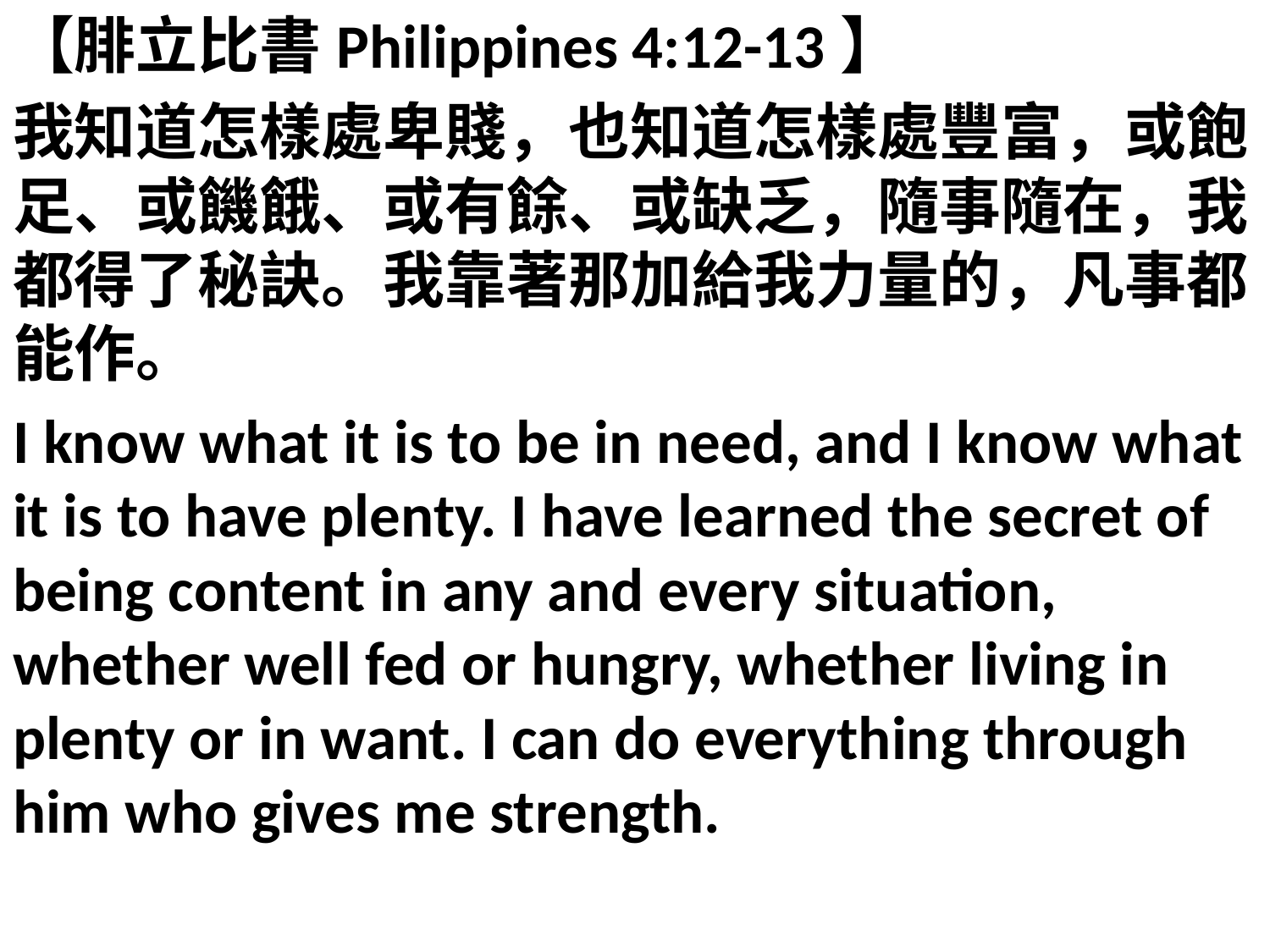

【腓立比書Philippines 4:12-13】
我知道怎樣處卑賤，也知道怎樣處豐富，或飽足、或饑餓、或有餘、或缺乏，隨事隨在，我都得了秘訣。我靠著那加給我力量的，凡事都能作。
I know what it is to be in need, and I know what it is to have plenty. I have learned the secret of being content in any and every situation, whether well fed or hungry, whether living in plenty or in want. I can do everything through him who gives me strength.